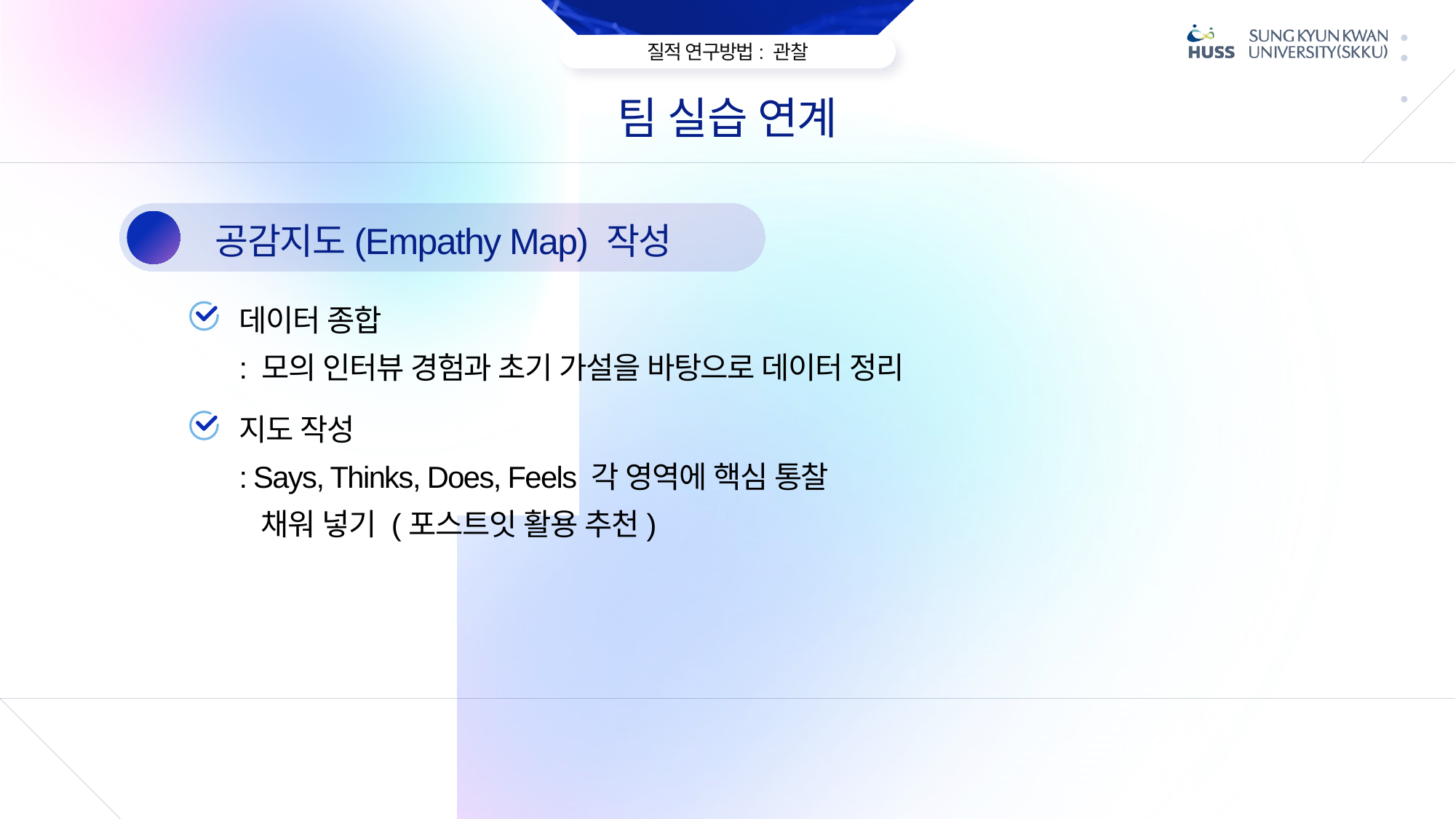

팀 실습 연계
공감지도(Empathy Map) 작성
3
데이터 종합
: 모의 인터뷰 경험과 초기 가설을 바탕으로 데이터 정리

지도 작성
: Says, Thinks, Does, Feels 각 영역에 핵심 통찰
   채워 넣기 (포스트잇 활용 추천)